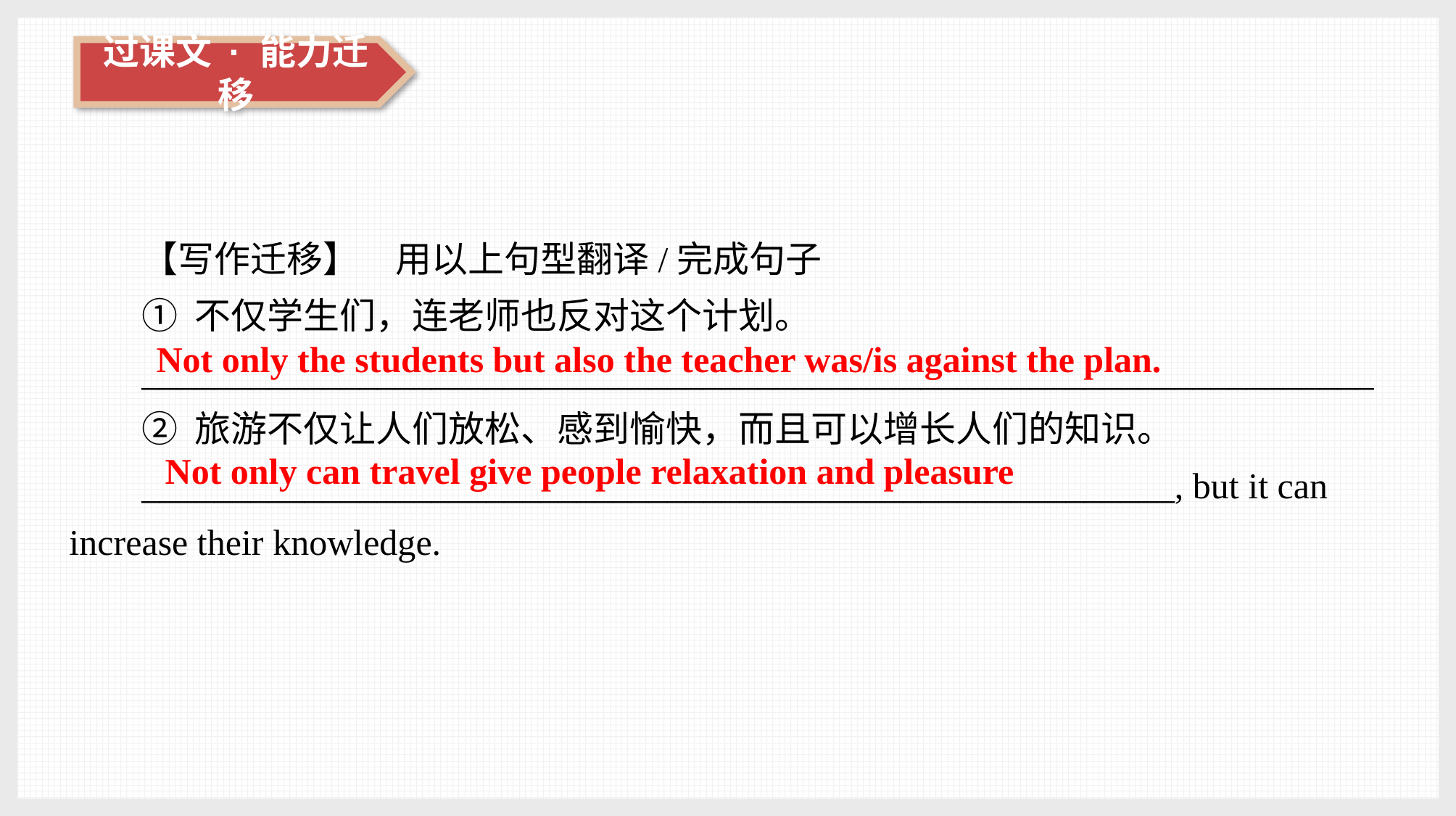

【写作迁移】　用以上句型翻译/完成句子
① 不仅学生们，连老师也反对这个计划。
____________________________________________________________________
② 旅游不仅让人们放松、感到愉快，而且可以增长人们的知识。
_________________________________________________________, but it can increase their knowledge.
Not only the students but also the teacher was/is against the plan.
Not only can travel give people relaxation and pleasure